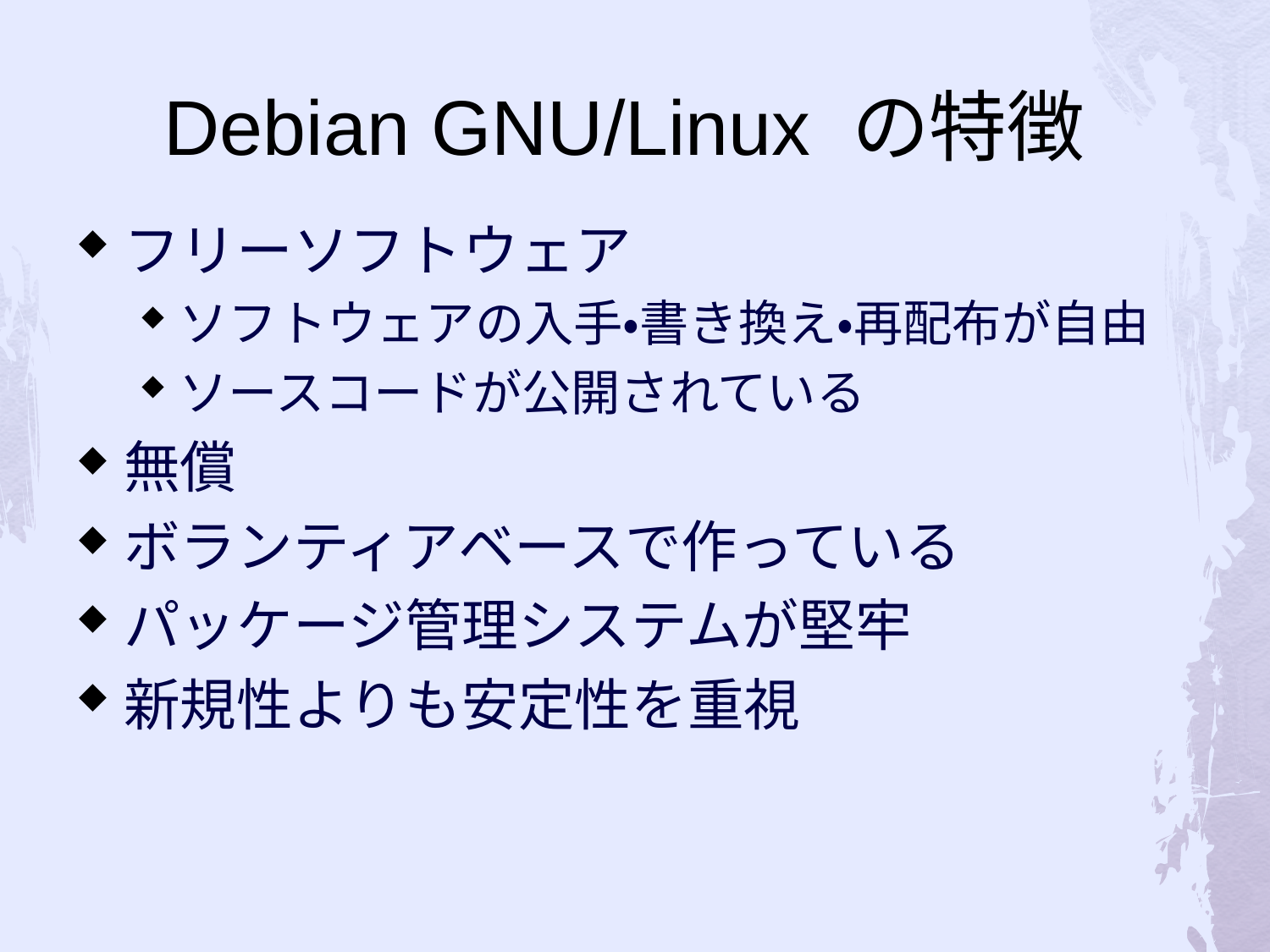

# Debian GNU/Linux の特徴
フリーソフトウェア
ソフトウェアの入手・書き換え・再配布が自由
ソースコードが公開されている
無償
ボランティアベースで作っている
パッケージ管理システムが堅牢
新規性よりも安定性を重視